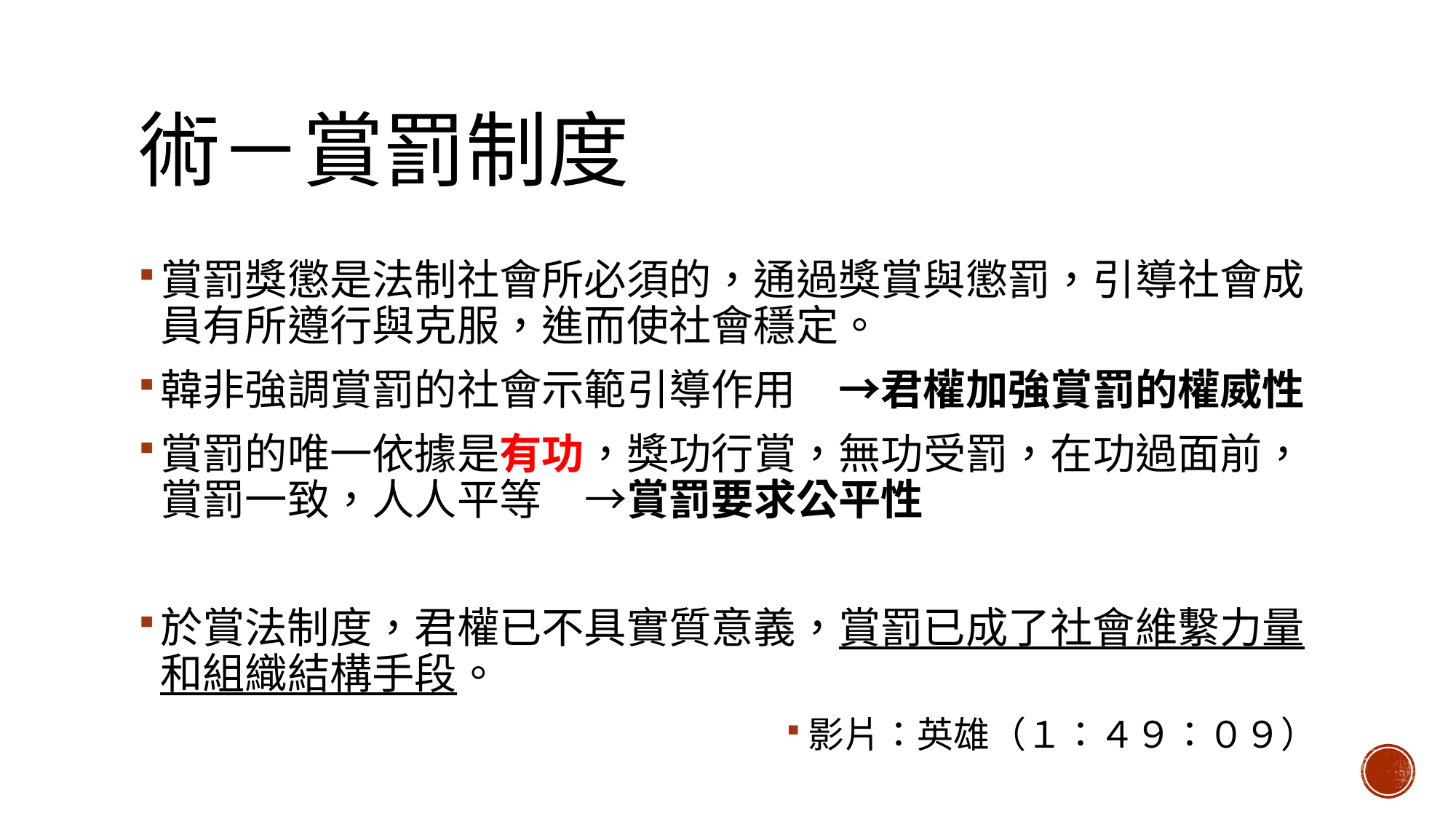

# 術－賞罰制度
賞罰獎懲是法制社會所必須的，通過獎賞與懲罰，引導社會成員有所遵行與克服，進而使社會穩定。
韓非強調賞罰的社會示範引導作用　→君權加強賞罰的權威性
賞罰的唯一依據是有功，獎功行賞，無功受罰，在功過面前，賞罰一致，人人平等　→賞罰要求公平性

於賞法制度，君權已不具實質意義，賞罰已成了社會維繫力量和組織結構手段。
影片：英雄（１：４９：０９）